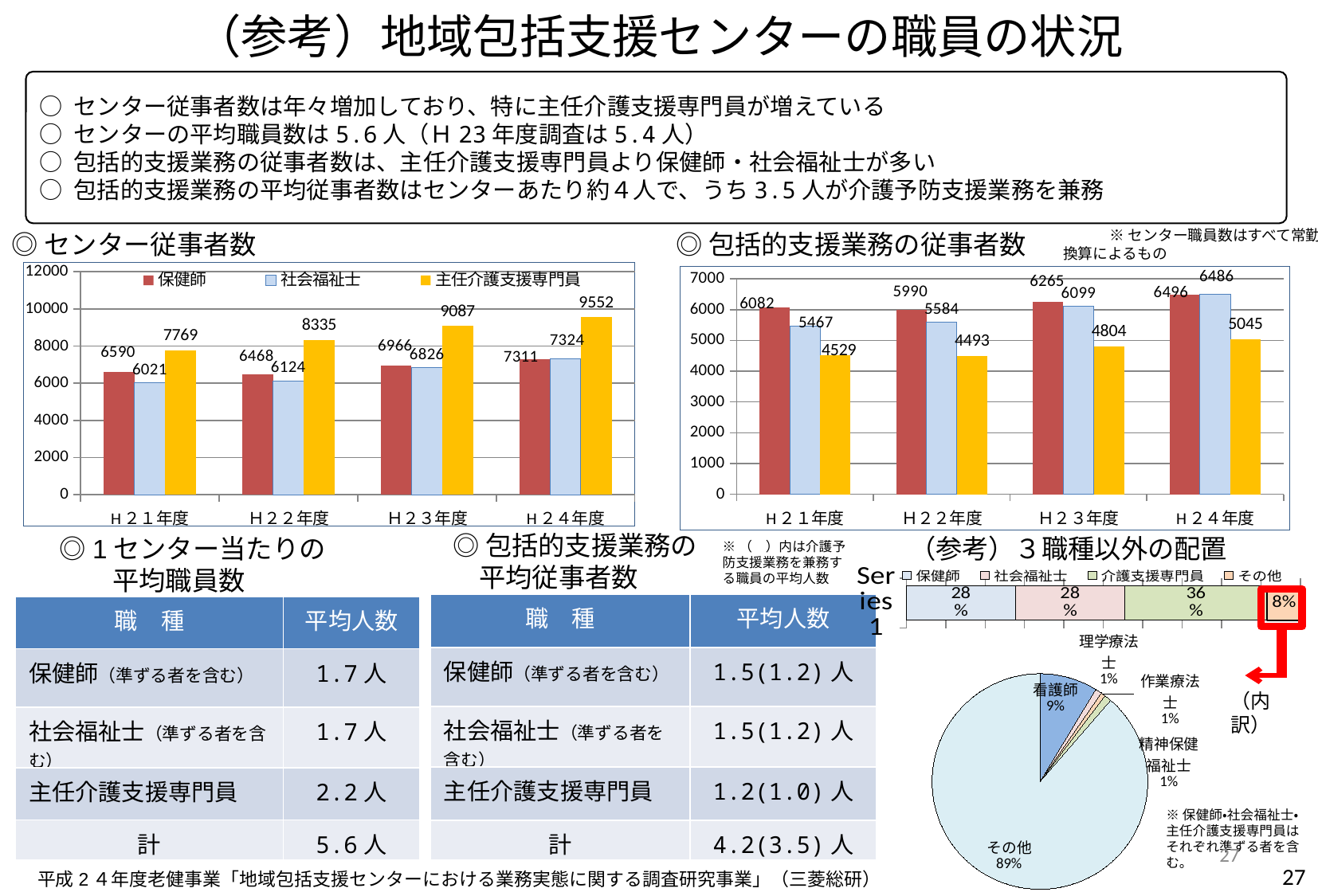

# （参考）地域包括支援センターの職員の状況
○ センター従事者数は年々増加しており、特に主任介護支援専門員が増えている
○ センターの平均職員数は5.6人（Ｈ23年度調査は5.4人）
○ 包括的支援業務の従事者数は、主任介護支援専門員より保健師・社会福祉士が多い
○ 包括的支援業務の平均従事者数はセンターあたり約４人で、うち3.5人が介護予防支援業務を兼務
※センター職員数はすべて常勤
換算によるもの
◎センター従事者数
◎包括的支援業務の従事者数

### Chart

| Category | 保健師 | 社会福祉士 | 主任介護支援専門員 |
|---|---|---|---|
| H２１年度 | 6590.0 | 6021.0 | 7769.0 |
| Ｈ２２年度 | 6468.0 | 6124.0 | 8335.0 |
| Ｈ２３年度 | 6966.0 | 6826.0 | 9087.0 |
| H２４年度 | 7311.0 | 7324.0 | 9552.0 |

### Chart

| Category | 保健師 | 社会福祉士 | 主任介護支援専門員 |
|---|---|---|---|
| H２１年度 | 6082.0 | 5467.0 | 4529.0 |
| Ｈ２２年度 | 5990.0 | 5584.0 | 4493.0 |
| Ｈ２３年度 | 6265.0 | 6099.0 | 4804.0 |
| H２４年度 | 6496.0 | 6486.0 | 5045.0 |
◎包括的支援業務の
　平均従事者数
（参考）３職種以外の配置
　　◎1センター当たりの
　　　　平均職員数
※（　）内は介護予防支援業務を兼務する職員の平均人数

### Chart

| Category | 保健師 | 社会福祉士 | 介護支援専門員 | その他 |
|---|---|---|---|---|
|  | 0.2766488818254058 | 0.2771408029666629 | 0.36144851856056304 | 0.08476179664736823 |
| 職　種 | 平均人数 |
| --- | --- |
| 保健師（準ずる者を含む） | 1.5(1.2)人 |
| 社会福祉士（準ずる者を含む） | 1.5(1.2)人 |
| 主任介護支援専門員 | 1.2(1.0)人 |
| 計 | 4.2(3.5)人 |
| 職　種 | 平均人数 |
| --- | --- |
| 保健師（準ずる者を含む） | 1.7人 |
| 社会福祉士（準ずる者を含む） | 1.7人 |
| 主任介護支援専門員 | 2.2人 |
| 計 | 5.6人 |

### Chart

| Category | 列1 |
|---|---|
| 看護師 | 0.08660714285714285 |
| 理学療法士 | 0.009821428571428571 |
| 作業療法士 | 0.006696428571428571 |
| 精神保健福祉士 | 0.010714285714285714 |
| その他 | 0.8861607142857143 |
（内訳）
※保健師・社会福祉士・主任介護支援専門員はそれぞれ準ずる者を含む。
27
27
平成2４年度老健事業「地域包括支援センターにおける業務実態に関する調査研究事業」（三菱総研）